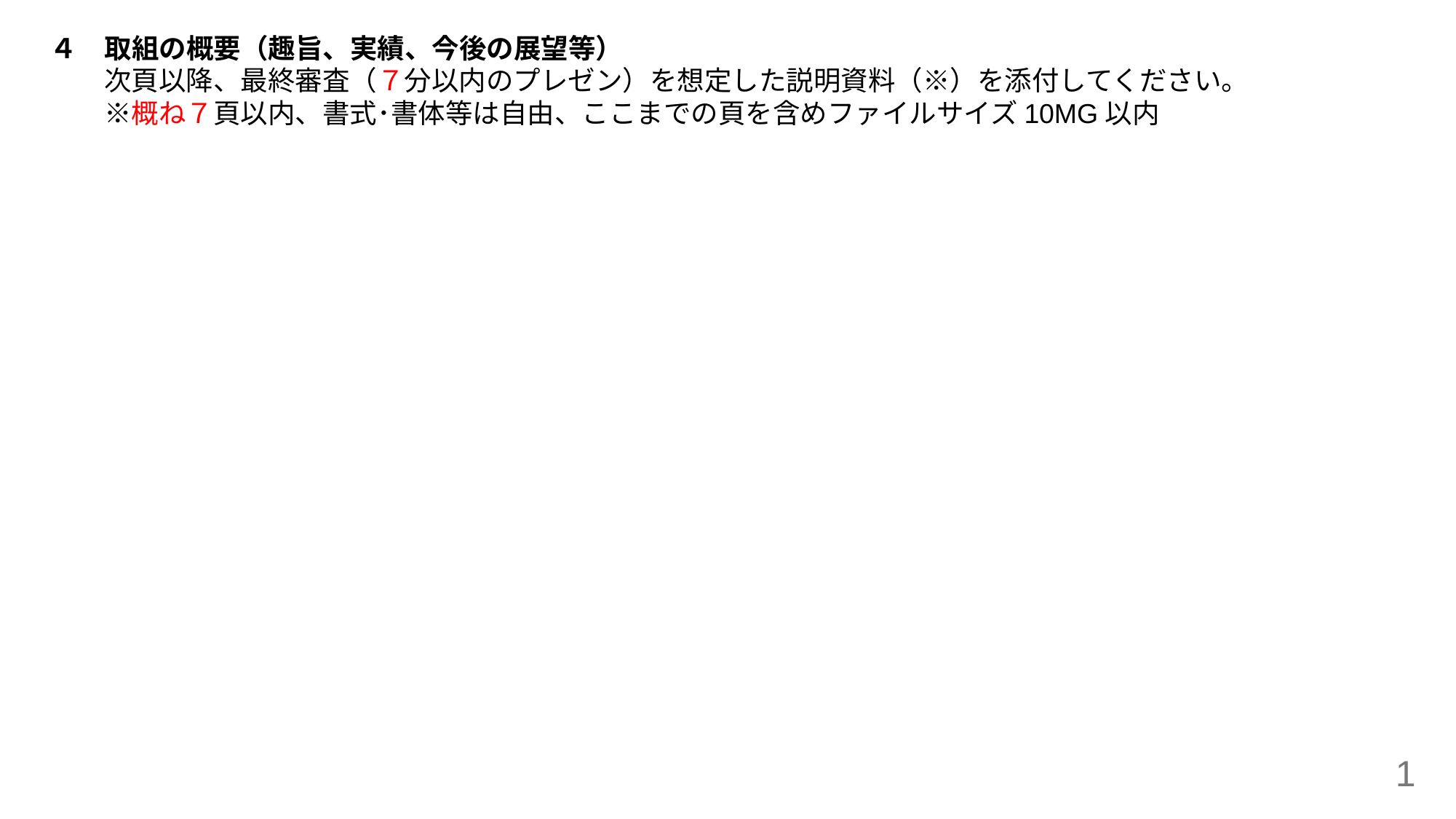

４　取組の概要（趣旨、実績、今後の展望等）
　次頁以降、最終審査（７分以内のプレゼン）を想定した説明資料（※）を添付してください。
　※概ね７頁以内、書式･書体等は自由、ここまでの頁を含めファイルサイズ10MG以内
1